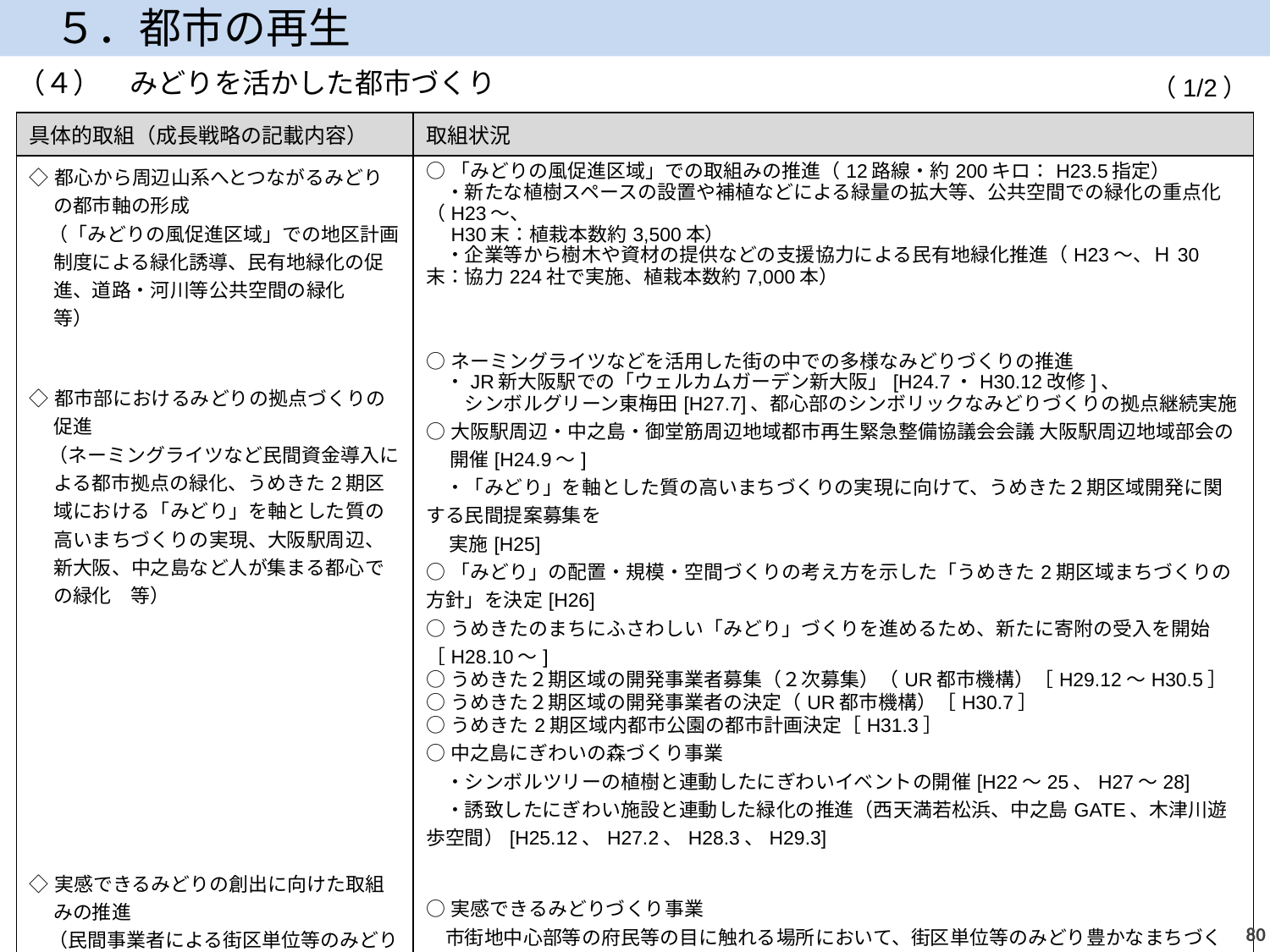

５．都市の再生
（４）　みどりを活かした都市づくり
（1/2）
| 具体的取組（成長戦略の記載内容） | 取組状況 |
| --- | --- |
| ◇都心から周辺山系へとつながるみどりの都市軸の形成 　（「みどりの風促進区域」での地区計画制度による緑化誘導、民有地緑化の促進、道路・河川等公共空間の緑化　等） 　 ◇都市部におけるみどりの拠点づくりの促進 　（ネーミングライツなど民間資金導入による都市拠点の緑化、うめきた2期区域における「みどり」を軸とした質の高いまちづくりの実現、大阪駅周辺、新大阪、中之島など人が集まる都心での緑化　等） 　 ◇実感できるみどりの創出に向けた取組みの推進 　（民間事業者による街区単位等のみどりづくりの促進、まちづくりの課題への対応にみどりを活用するなど施策連携によるみどりのまちづくりの展開　等） | ○「みどりの風促進区域」での取組みの推進（12路線・約200キロ：H23.5指定） 　・新たな植樹スペースの設置や補植などによる緑量の拡大等、公共空間での緑化の重点化（H23～、 　H30末：植栽本数約3,500本） 　・企業等から樹木や資材の提供などの支援協力による民有地緑化推進（H23～、Ｈ30末：協力224社で実施、植栽本数約7,000本） 　 ○ネーミングライツなどを活用した街の中での多様なみどりづくりの推進 　・JR新大阪駅での「ウェルカムガーデン新大阪」[H24.7・H30.12改修]、 　　シンボルグリーン東梅田[H27.7]、都心部のシンボリックなみどりづくりの拠点継続実施 ○大阪駅周辺・中之島・御堂筋周辺地域都市再生緊急整備協議会会議 大阪駅周辺地域部会の 　 開催[H24.9～]　 　・「みどり」を軸とした質の高いまちづくりの実現に向けて、うめきた２期区域開発に関する民間提案募集を 実施[H25] ○「みどり」の配置・規模・空間づくりの考え方を示した「うめきた2期区域まちづくりの方針」を決定[H26] ○うめきたのまちにふさわしい「みどり」づくりを進めるため、新たに寄附の受入を開始［H28.10～] ○うめきた２期区域の開発事業者募集（２次募集）（UR都市機構）［H29.12～H30.5］ ○うめきた２期区域の開発事業者の決定（UR都市機構）［H30.7］ ○うめきた2期区域内都市公園の都市計画決定［H31.3］ ○中之島にぎわいの森づくり事業 　・シンボルツリーの植樹と連動したにぎわいイベントの開催[H22～25、H27～28] 　・誘致したにぎわい施設と連動した緑化の推進（西天満若松浜、中之島GATE、木津川遊歩空間）[H25.12、H27.2、H28.3、H29.3] ○実感できるみどりづくり事業 　市街地中心部等の府民等の目に触れる場所において、街区単位等のみどり豊かなまちづくりに向けた 　認定事業者の緑陰等整備及び地域への緑化促進活動を支援（H29：４地区、H30：3地区） ○建築物敷地等緑化促進制度を改正し、民間建築物の建替え等の機会を捉えて、人の行きかう道路側に緑化を誘導〔H28.10～〕 　さらに、民間主体のまちづくりを進めるため、集客・にぎわいづくり等の地域課題への対応にみどりを活用する 　「まちづくり協議会」を支援〔H30～〕 |
80